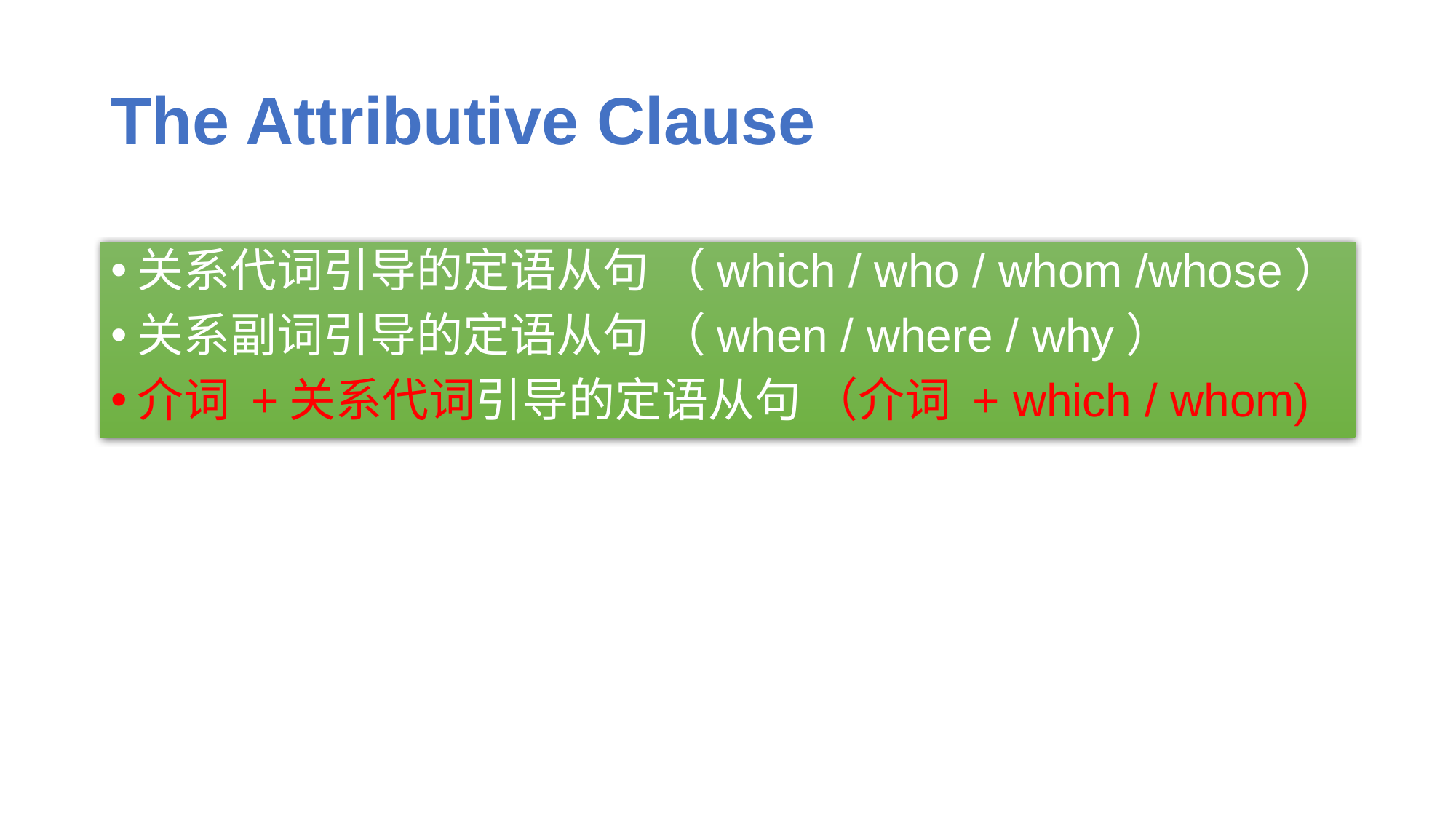

# The Attributive Clause
关系代词引导的定语从句 （which / who / whom /whose）
关系副词引导的定语从句 （when / where / why）
介词 +关系代词引导的定语从句 （介词 + which / whom)